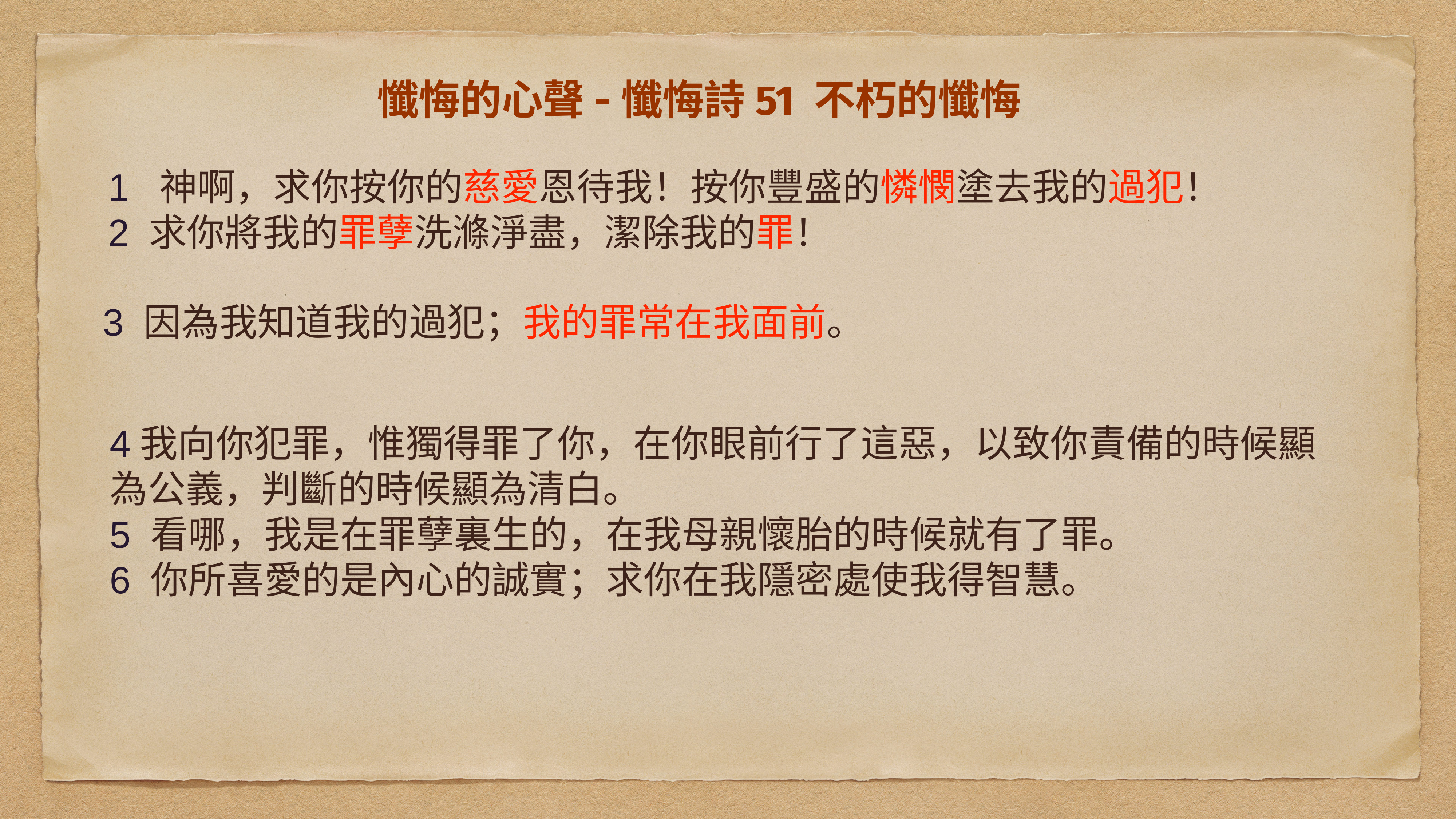

# 懺悔的心聲-懺悔詩51 不朽的懺悔
1  神啊，求你按你的慈愛恩待我！按你豐盛的憐憫塗去我的過犯！
2 求你將我的罪孽洗滌淨盡，潔除我的罪！
3 因為我知道我的過犯；我的罪常在我面前。
4我向你犯罪，惟獨得罪了你，在你眼前行了這惡，以致你責備的時候顯為公義，判斷的時候顯為清白。
5 看哪，我是在罪孽裏生的，在我母親懷胎的時候就有了罪。
6 你所喜愛的是內心的誠實；求你在我隱密處使我得智慧。